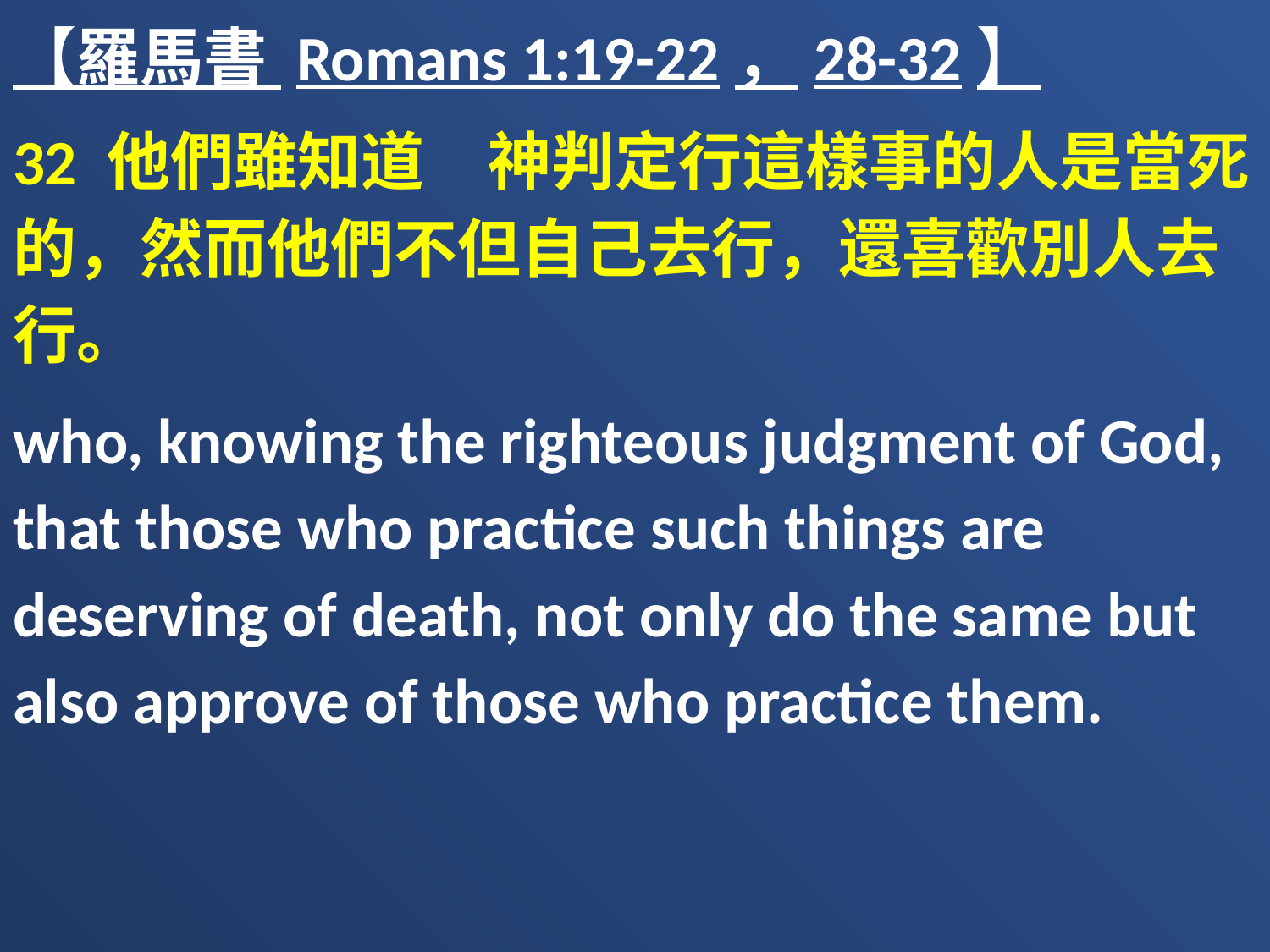

【羅馬書 Romans 1:19-22，28-32】
32 他們雖知道　神判定行這樣事的人是當死的，然而他們不但自己去行，還喜歡別人去行。
who, knowing the righteous judgment of God, that those who practice such things are deserving of death, not only do the same but also approve of those who practice them.